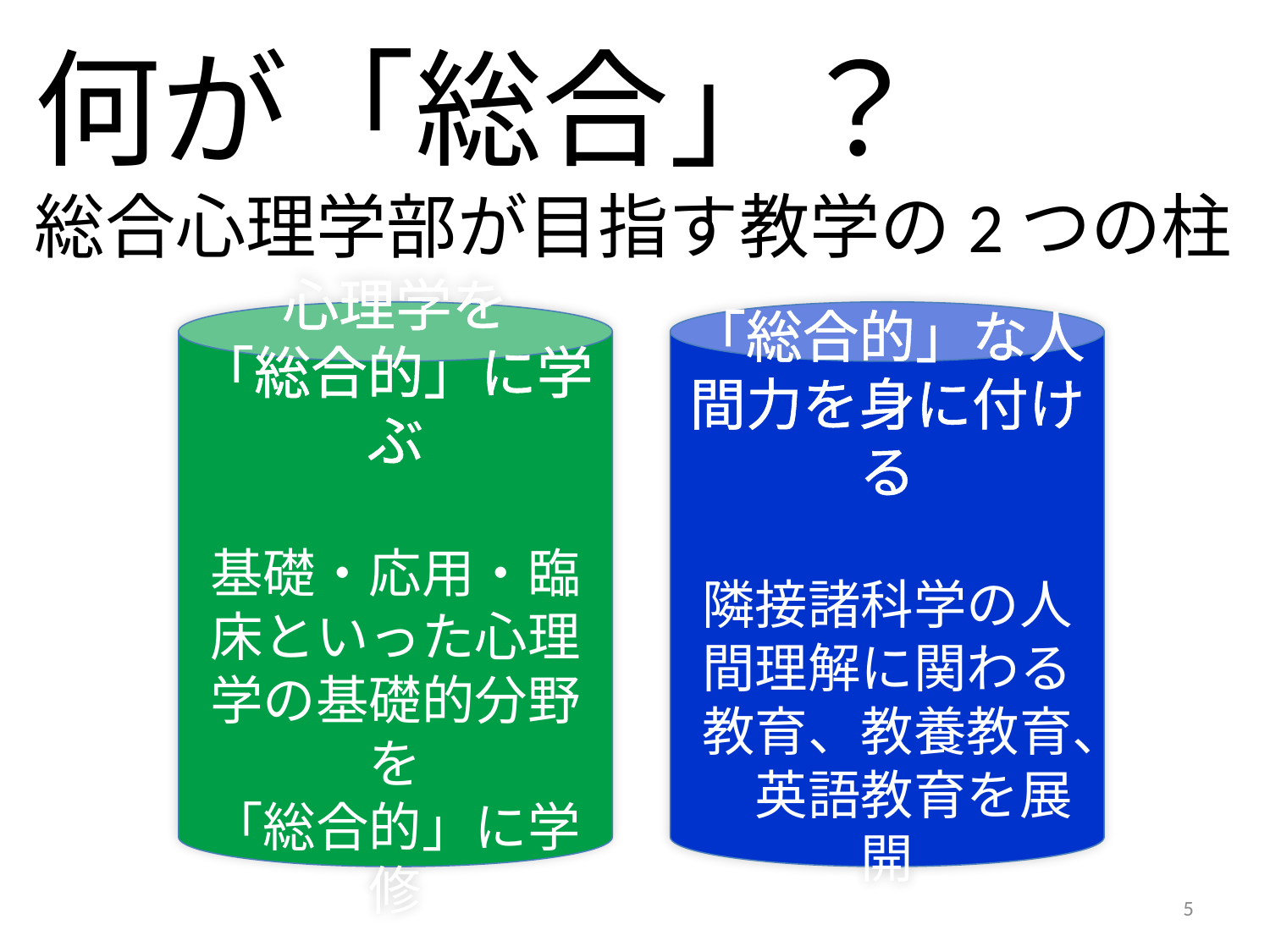

# 何が「総合」？ 総合心理学部が目指す教学の2つの柱

心理学を
「総合的」に学ぶ

基礎・応用・臨床といった心理学の基礎的分野を
「総合的」に学修

「総合的」な人間力を身に付ける

隣接諸科学の人間理解に関わる教育、教養教育、　英語教育を展開

5